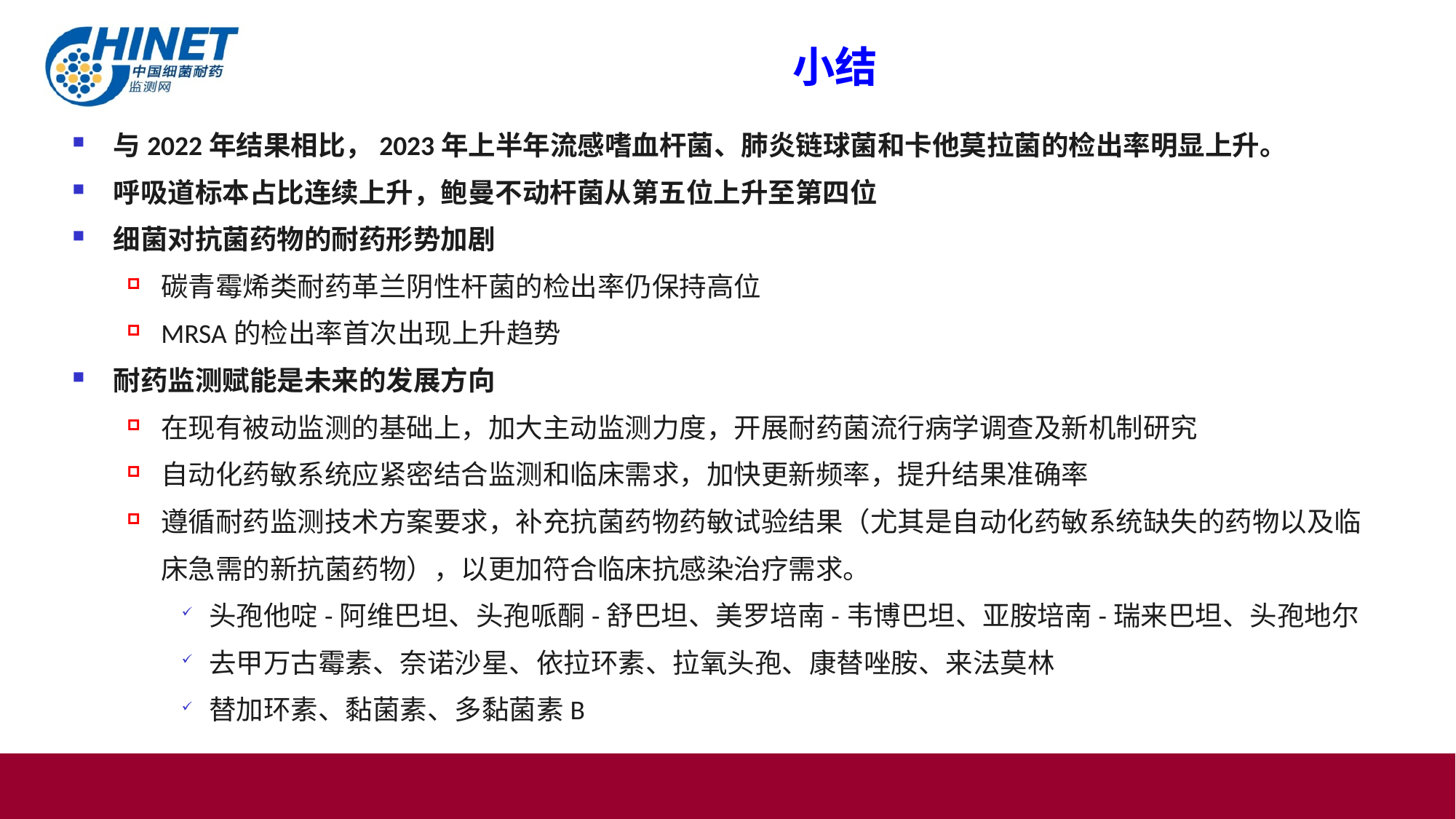

小结
与2022年结果相比，2023年上半年流感嗜血杆菌、肺炎链球菌和卡他莫拉菌的检出率明显上升。
呼吸道标本占比连续上升，鲍曼不动杆菌从第五位上升至第四位
细菌对抗菌药物的耐药形势加剧
碳青霉烯类耐药革兰阴性杆菌的检出率仍保持高位
MRSA的检出率首次出现上升趋势
耐药监测赋能是未来的发展方向
在现有被动监测的基础上，加大主动监测力度，开展耐药菌流行病学调查及新机制研究
自动化药敏系统应紧密结合监测和临床需求，加快更新频率，提升结果准确率
遵循耐药监测技术方案要求，补充抗菌药物药敏试验结果（尤其是自动化药敏系统缺失的药物以及临床急需的新抗菌药物），以更加符合临床抗感染治疗需求。
头孢他啶-阿维巴坦、头孢哌酮-舒巴坦、美罗培南-韦博巴坦、亚胺培南-瑞来巴坦、头孢地尔
去甲万古霉素、奈诺沙星、依拉环素、拉氧头孢、康替唑胺、来法莫林
替加环素、黏菌素、多黏菌素B